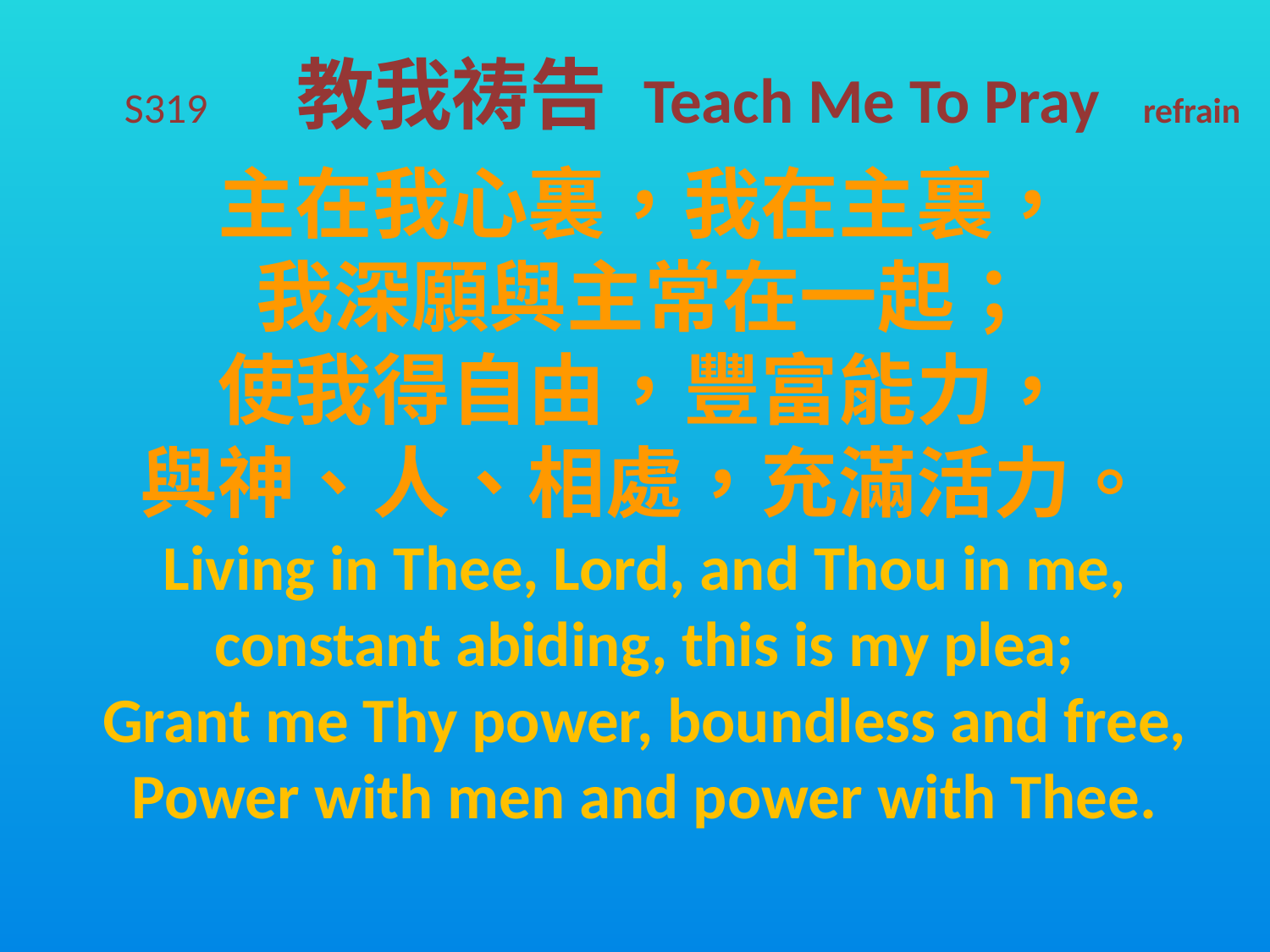

S319    教我祷告 Teach Me To Pray   refrain
主在我心裏，我在主裏，
我深願與主常在一起；
使我得自由，豐富能力，
與神、人、相處，充滿活力。
Living in Thee, Lord, and Thou in me,
constant abiding, this is my plea;
Grant me Thy power, boundless and free,
Power with men and power with Thee.